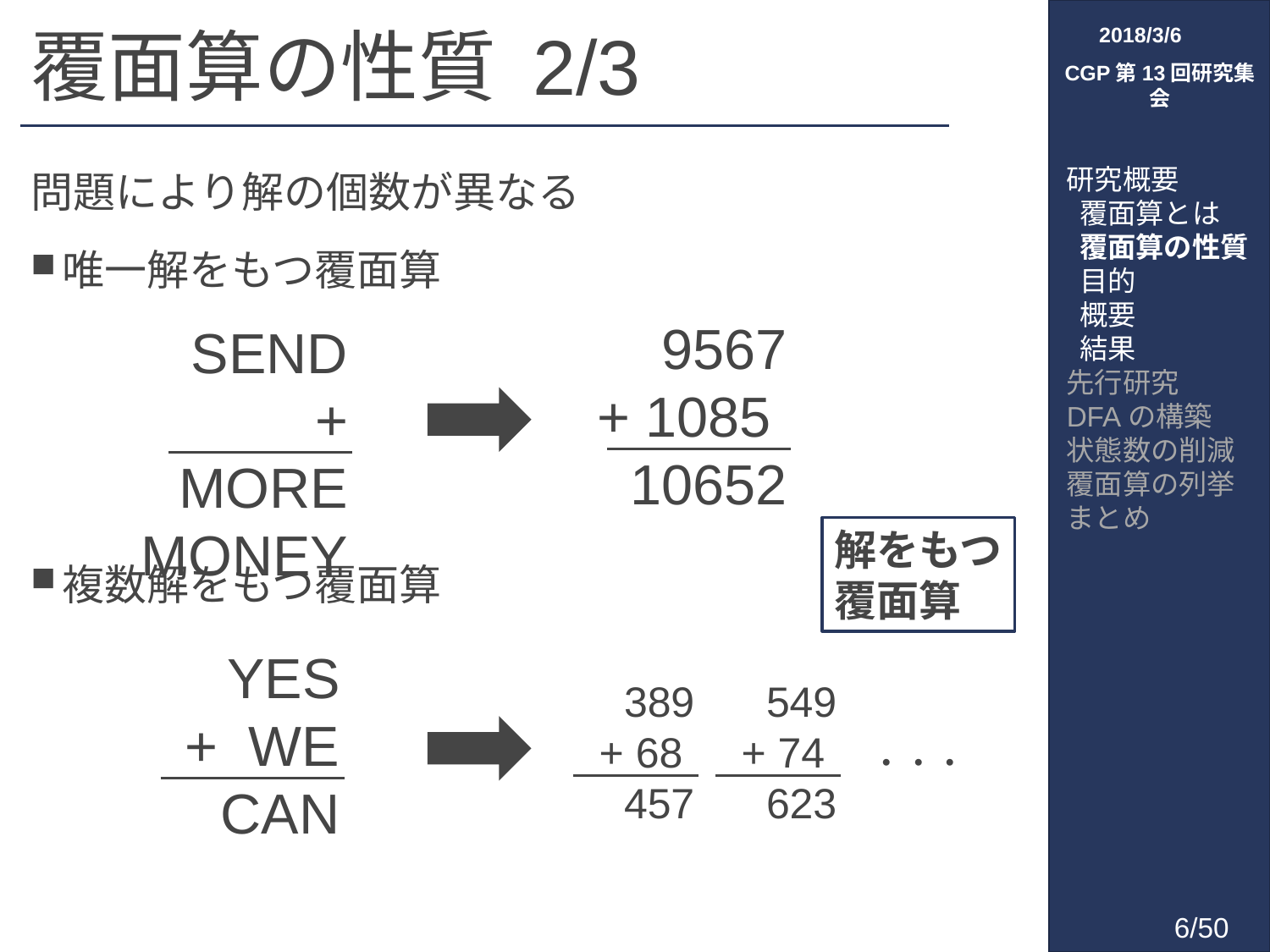

2018/3/6
# 覆面算の性質 2/3
CGP第13回研究集会
問題により解の個数が異なる
唯一解をもつ覆面算

複数解をもつ覆面算

研究概要
 覆面算とは
 覆面算の性質
 目的
 概要
 結果
先行研究
DFAの構築
状態数の削減
覆面算の列挙
まとめ
9567
+ 1085
10652
SEND
+ MORE
MONEY

解をもつ
覆面算
YES
+  WE
CAN
389
+ 68
457
549
+ 74
623

・・・
6/50